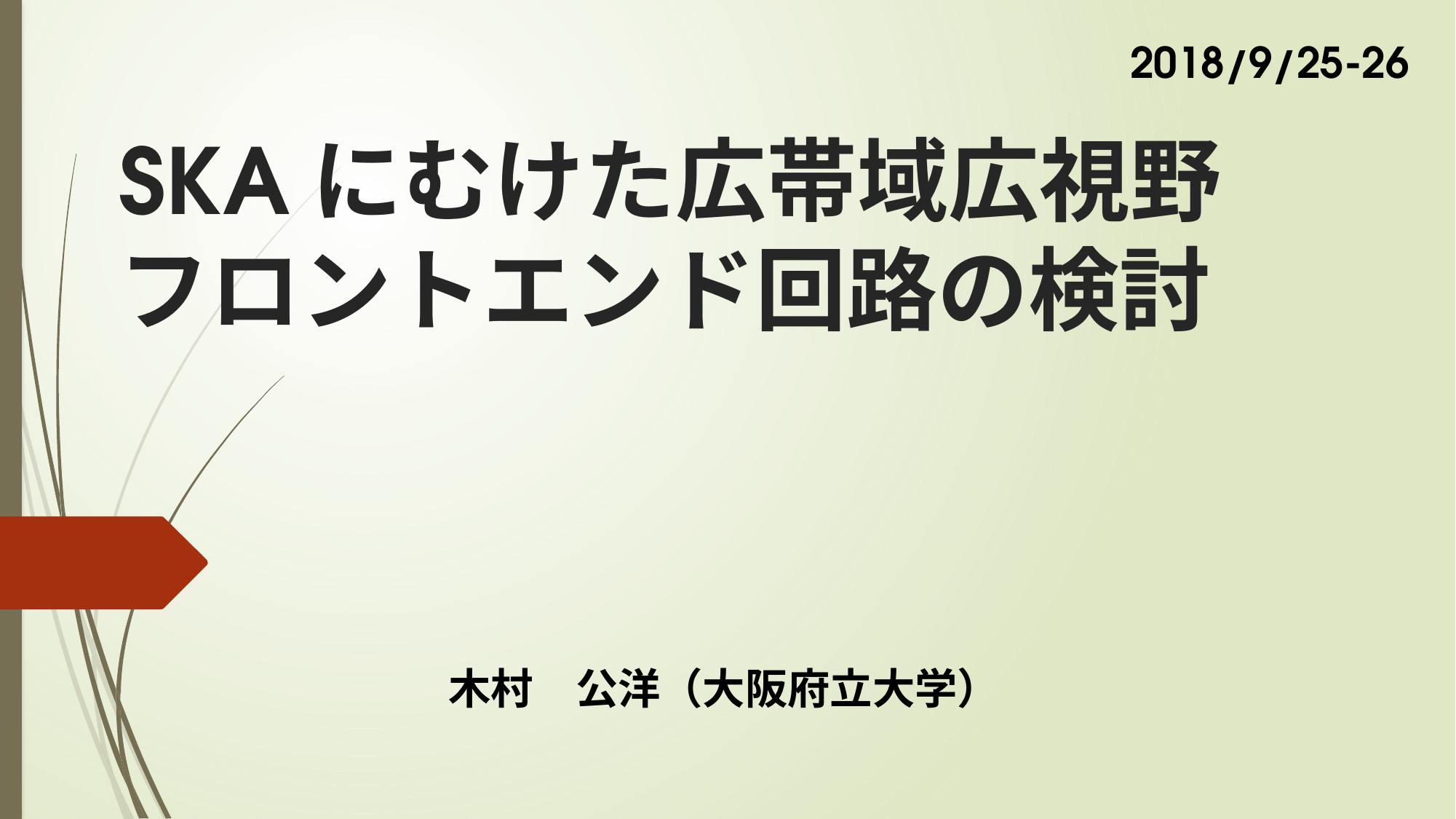

2018/9/25-26
# SKAにむけた広帯域広視野 フロントエンド回路の検討
木村　公洋（大阪府立大学）